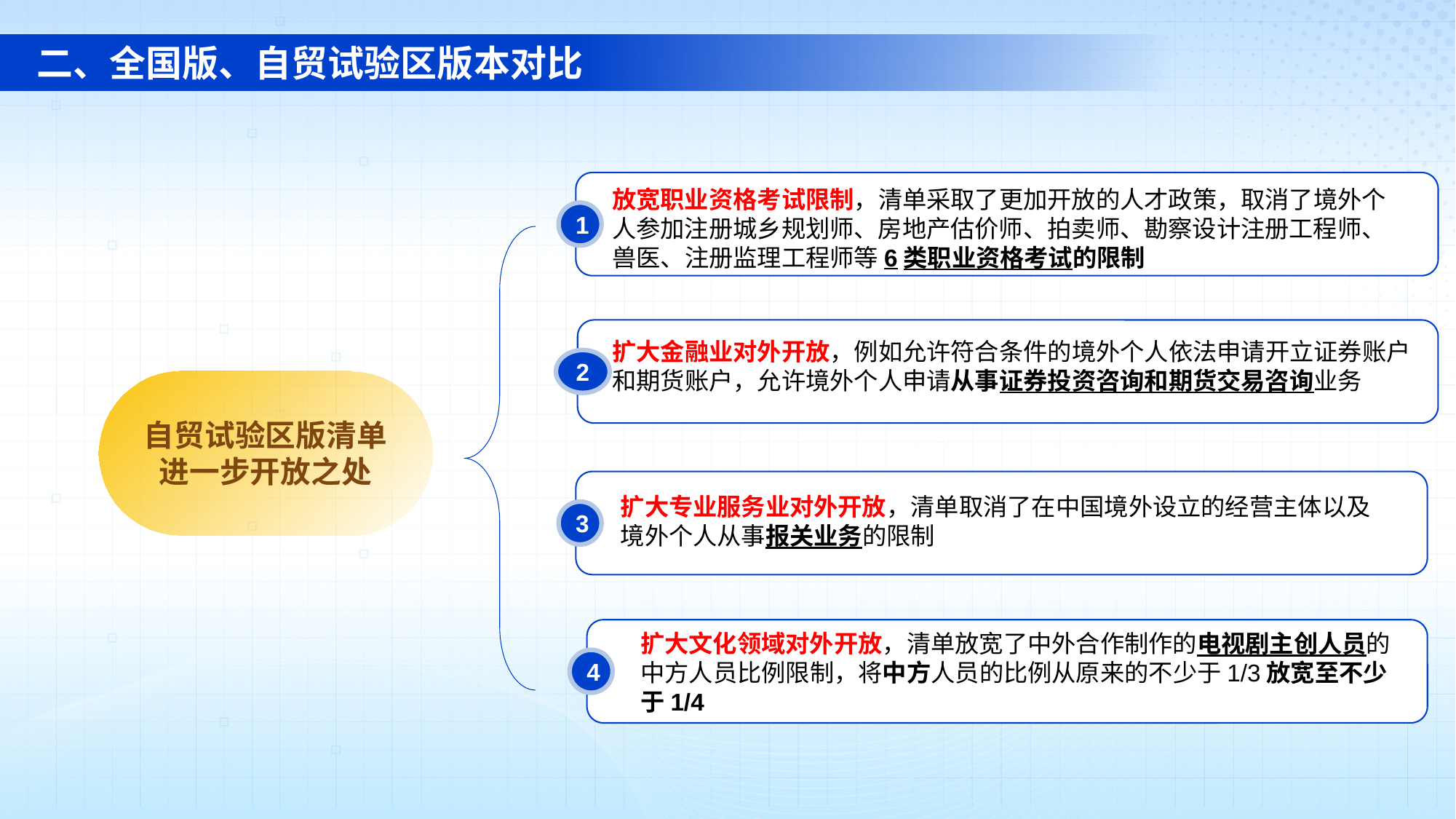

二、全国版、自贸试验区版本对比

放宽职业资格考试限制，清单采取了更加开放的人才政策，取消了境外个人参加注册城乡规划师、房地产估价师、拍卖师、勘察设计注册工程师、兽医、注册监理工程师等6类职业资格考试的限制
1

扩大金融业对外开放，例如允许符合条件的境外个人依法申请开立证券账户和期货账户，允许境外个人申请从事证券投资咨询和期货交易咨询业务
2
自贸试验区版清单进一步开放之处

扩大专业服务业对外开放，清单取消了在中国境外设立的经营主体以及境外个人从事报关业务的限制
3

扩大文化领域对外开放，清单放宽了中外合作制作的电视剧主创人员的中方人员比例限制，将中方人员的比例从原来的不少于1/3放宽至不少于1/4
4